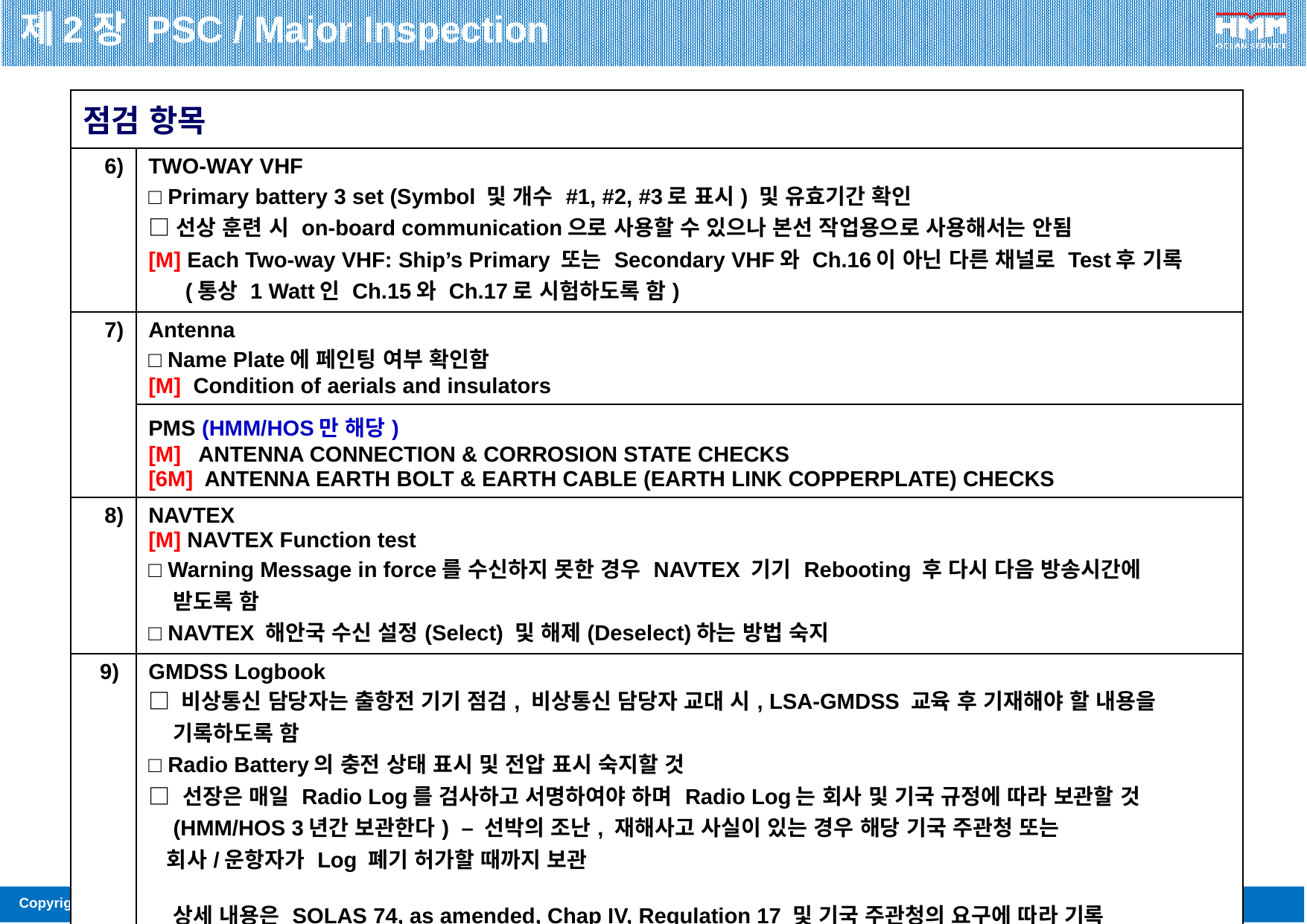

제2장 PSC / Major Inspection
| 점검 항목 |  |
| --- | --- |
| 6) | TWO-WAY VHF □ Primary battery 3 set (Symbol 및 개수 #1, #2, #3로 표시) 및 유효기간 확인 □ 선상 훈련 시 on-board communication으로 사용할 수 있으나 본선 작업용으로 사용해서는 안됨 [M] Each Two-way VHF: Ship’s Primary 또는 Secondary VHF와 Ch.16이 아닌 다른 채널로 Test후 기록 (통상 1 Watt인 Ch.15와 Ch.17로 시험하도록 함) |
| 7) | Antenna □ Name Plate에 페인팅 여부 확인함 [M] Condition of aerials and insulators |
|  | PMS (HMM/HOS만 해당) [M] ANTENNA CONNECTION & CORROSION STATE CHECKS [6M] ANTENNA EARTH BOLT & EARTH CABLE (EARTH LINK COPPERPLATE) CHECKS |
| 8) | NAVTEX [M] NAVTEX Function test □ Warning Message in force를 수신하지 못한 경우 NAVTEX 기기 Rebooting 후 다시 다음 방송시간에 받도록 함 □ NAVTEX 해안국 수신 설정(Select) 및 해제(Deselect)하는 방법 숙지 |
| 9) | GMDSS Logbook □ 비상통신 담당자는 출항전 기기 점검, 비상통신 담당자 교대 시, LSA-GMDSS 교육 후 기재해야 할 내용을 기록하도록 함 □ Radio Battery의 충전 상태 표시 및 전압 표시 숙지할 것 □ 선장은 매일 Radio Log를 검사하고 서명하여야 하며 Radio Log는 회사 및 기국 규정에 따라 보관할 것 (HMM/HOS 3년간 보관한다) – 선박의 조난, 재해사고 사실이 있는 경우 해당 기국 주관청 또는 회사/운항자가 Log 폐기 허가할 때까지 보관 상세 내용은 SOLAS 74, as amended, Chap IV, Regulation 17 및 기국 주관청의 요구에 따라 기록 |
스켈치
FM수신시 신호가 없을때
잡음을 지울 수 있는 장치
Two-way vhf 안테나 무지향성 안테나이다
수심 1미터에서 적어도 5분간
방수될 것

RF output power는
0.25W,
RF output power가 1W를
초과하는 경우 1w 이하로
출력 조정되도록 요구함

Ch.16외 적어도 1개의 채널,

TWOWAY VHF는 BATTERY
유효기간과 관련 개정추진 예정이고
EPIRB나 SART는 IEC 국제표준 또는
관련 기준에서 동 설비의 유효기간을
명시하기 때문에 동 설비에 대한
추가 작업은 불요함에 동의하였음
H/Confidence호 2018.07.05일 내부심사 Two Way VHF의 현 사용중인 Battery가 2009년에  제작되어 약 10년을 넘게 사용 중임.
30분이상 사용 가능해야 하므로 주기적으로 상태 확인요

여기서 30분 이라는 규정은 별도 없다 그리고  rechargeable
Battery의 수명은 약 3년 정도이다

Radio log: 3면
15